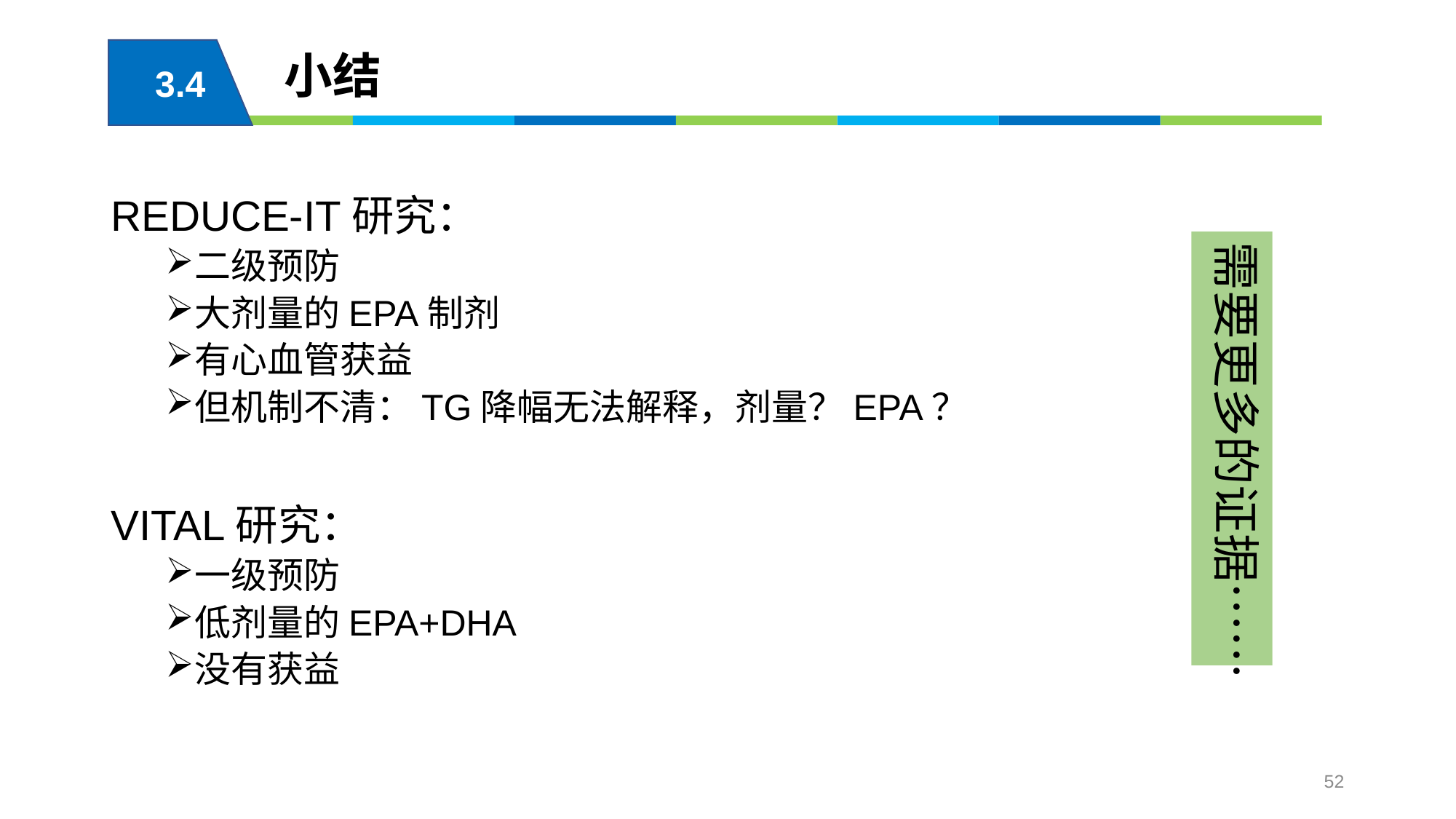

3.4
小结

REDUCE-IT研究：
二级预防
大剂量的EPA制剂
有心血管获益
但机制不清：TG降幅无法解释，剂量？EPA？

VITAL研究：
一级预防
低剂量的EPA+DHA
没有获益
需要更多的证据……
52